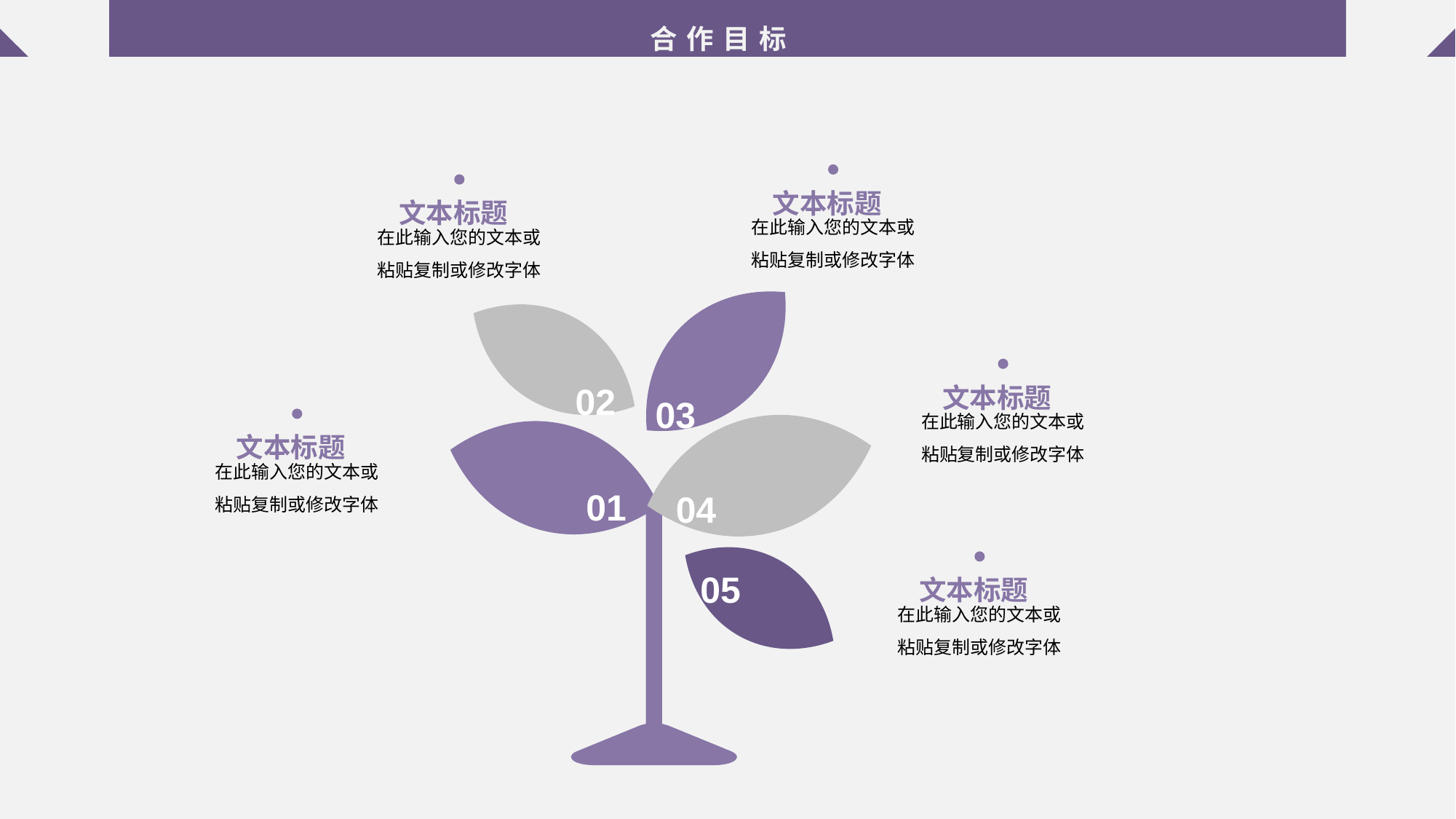

合作目标
文本标题

文本标题

在此输入您的文本或粘贴复制或修改字体
在此输入您的文本或粘贴复制或修改字体

02
03
文本标题

在此输入您的文本或粘贴复制或修改字体
文本标题

01
04
在此输入您的文本或粘贴复制或修改字体

05
文本标题

在此输入您的文本或粘贴复制或修改字体